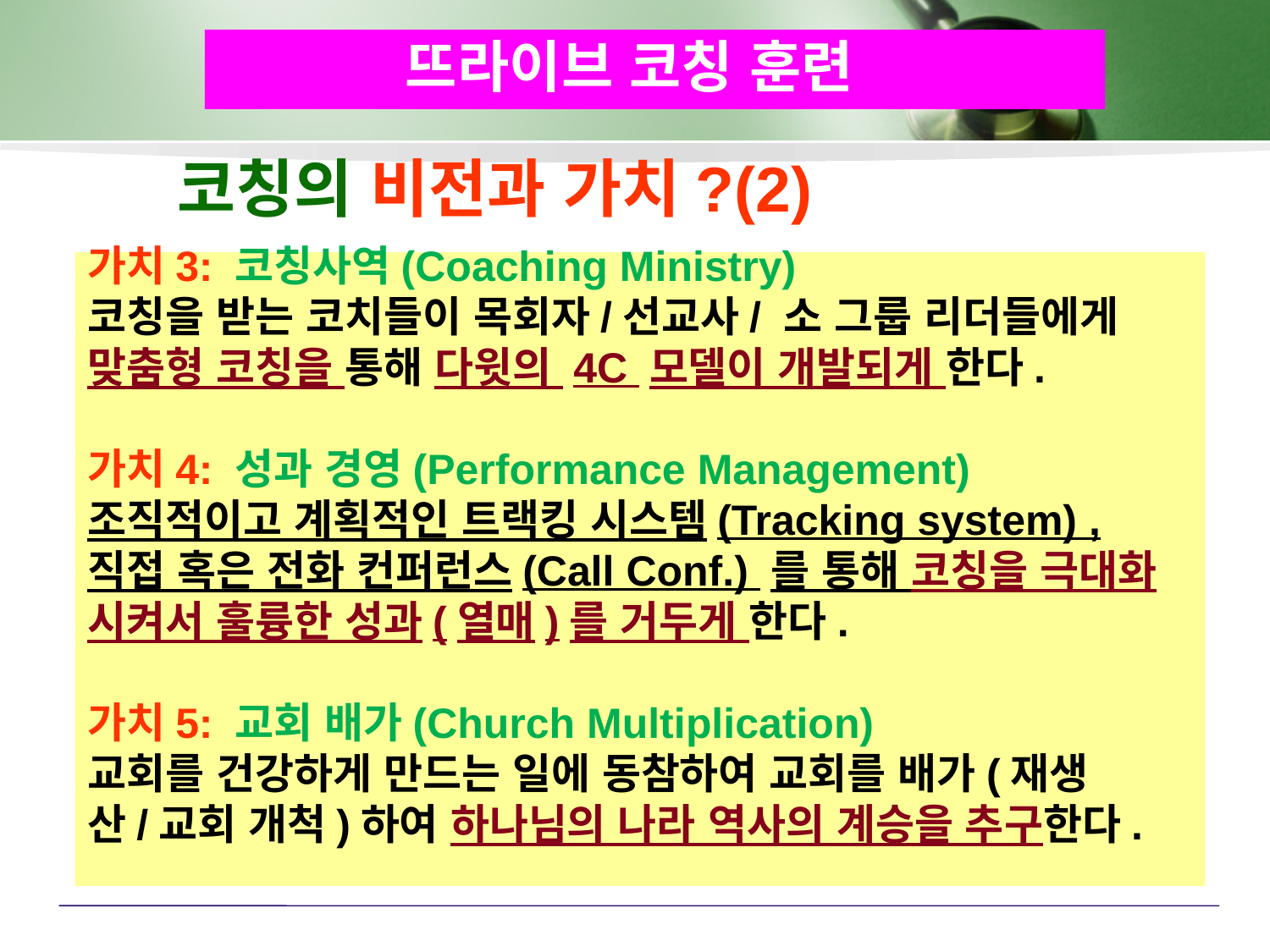

뜨라이브 코칭 훈련
# 코칭의 비전과 가치?(2)

가치3: 코칭사역(Coaching Ministry)
코칭을 받는 코치들이 목회자/선교사/ 소 그룹 리더들에게 맞춤형 코칭을 통해 다윗의 4C 모델이 개발되게 한다.

가치4: 성과 경영(Performance Management)
조직적이고 계획적인 트랙킹 시스템(Tracking system) , 직접 혹은 전화 컨퍼런스(Call Conf.) 를 통해 코칭을 극대화 시켜서 훌륭한 성과(열매)를 거두게 한다.

가치5: 교회 배가(Church Multiplication)
교회를 건강하게 만드는 일에 동참하여 교회를 배가(재생산/교회 개척)하여 하나님의 나라 역사의 계승을 추구한다.